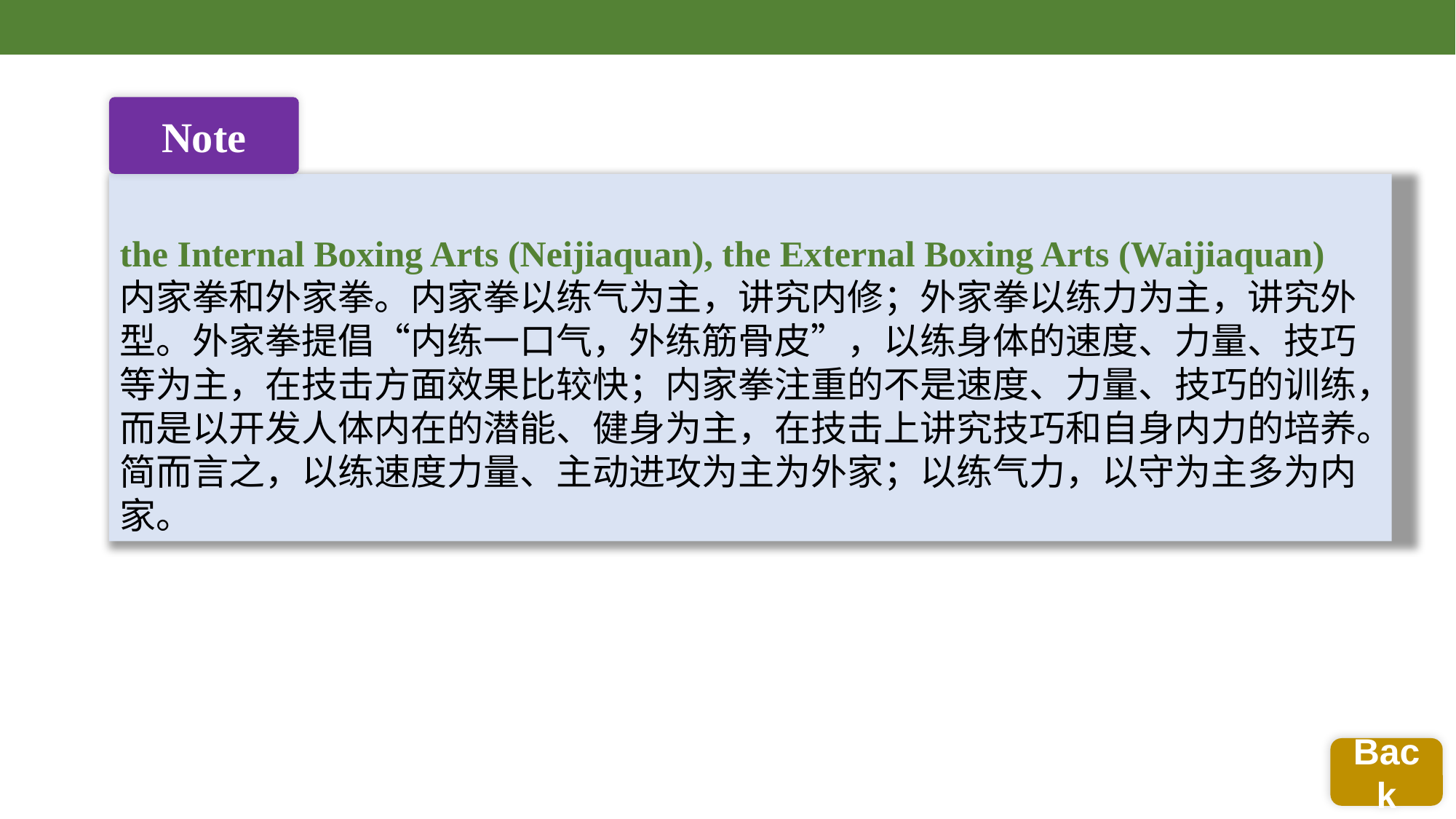

Note

the Internal Boxing Arts (Neijiaquan), the External Boxing Arts (Waijiaquan)
内家拳和外家拳。内家拳以练气为主，讲究内修；外家拳以练力为主，讲究外型。外家拳提倡“内练一口气，外练筋骨皮”，以练身体的速度、力量、技巧等为主，在技击方面效果比较快；内家拳注重的不是速度、力量、技巧的训练，而是以开发人体内在的潜能、健身为主，在技击上讲究技巧和自身内力的培养。简而言之，以练速度力量、主动进攻为主为外家；以练气力，以守为主多为内家。
Back